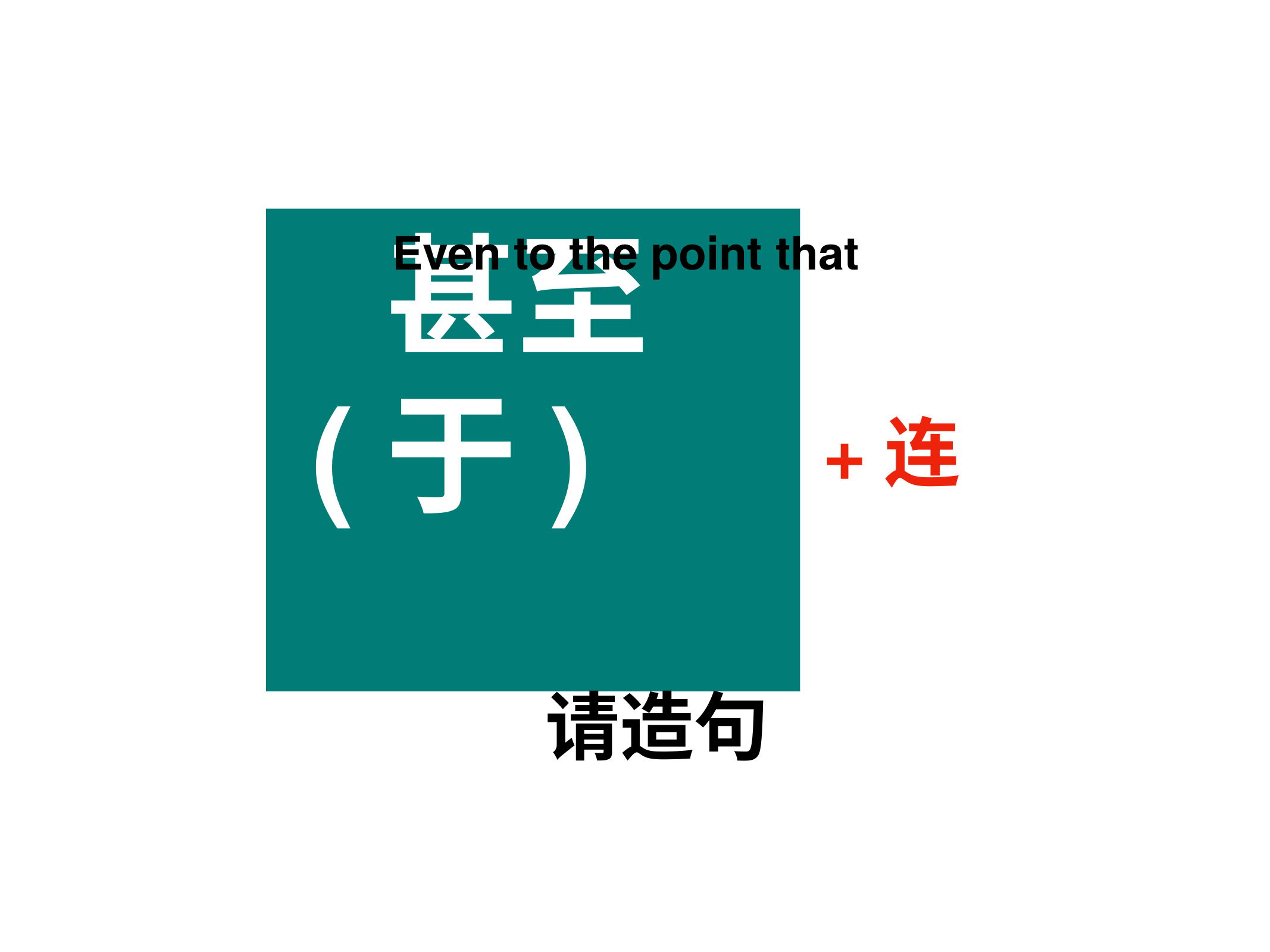

Even to the point that
甚至(于)
+连
请造句